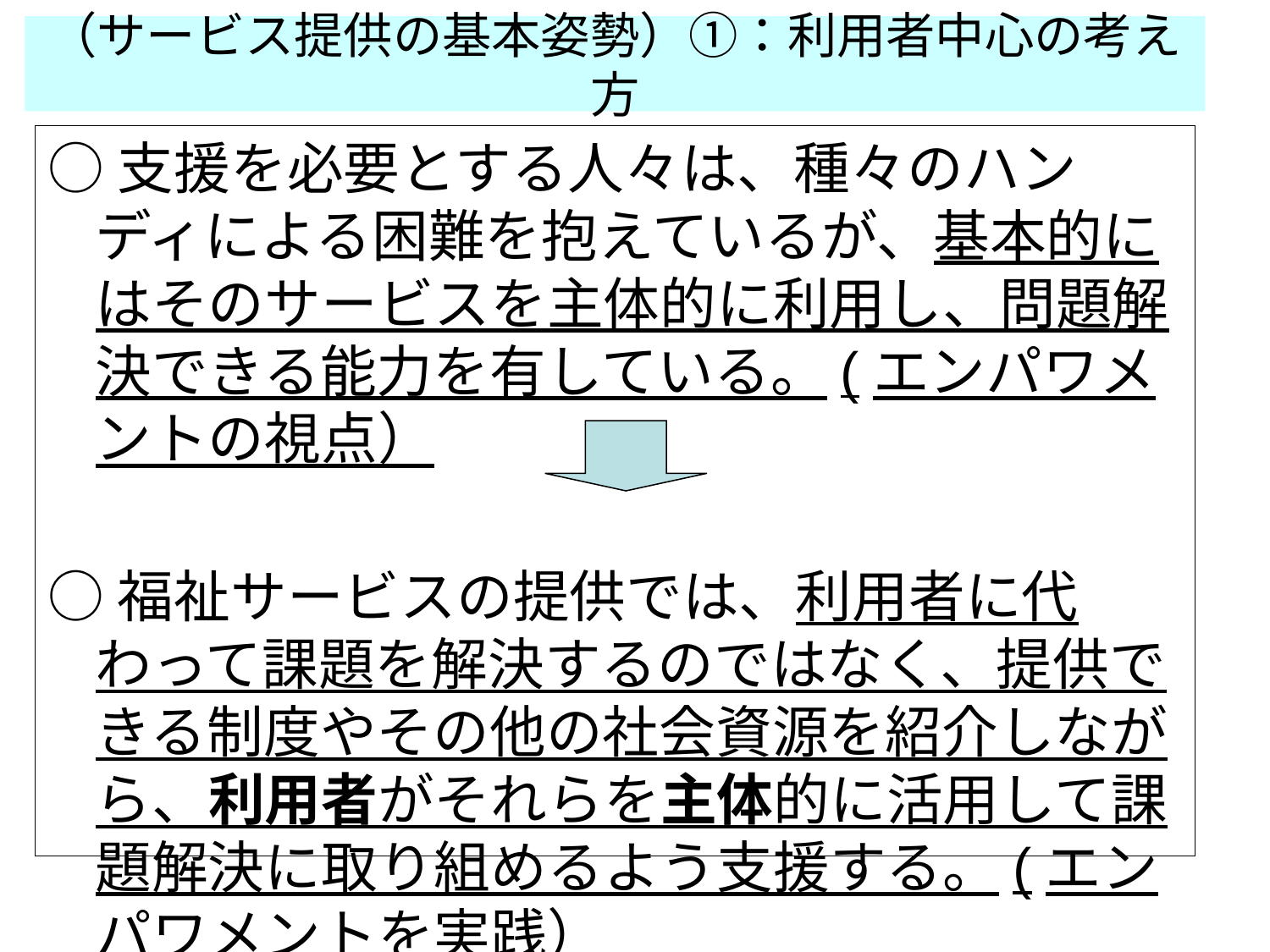

# （サービス提供の基本姿勢）①：利用者中心の考え方
○支援を必要とする人々は、種々のハンディによる困難を抱えているが、基本的にはそのサービスを主体的に利用し、問題解決できる能力を有している。(エンパワメントの視点）

○福祉サービスの提供では、利用者に代わって課題を解決するのではなく、提供できる制度やその他の社会資源を紹介しながら、利用者がそれらを主体的に活用して課題解決に取り組めるよう支援する。(エンパワメントを実践）